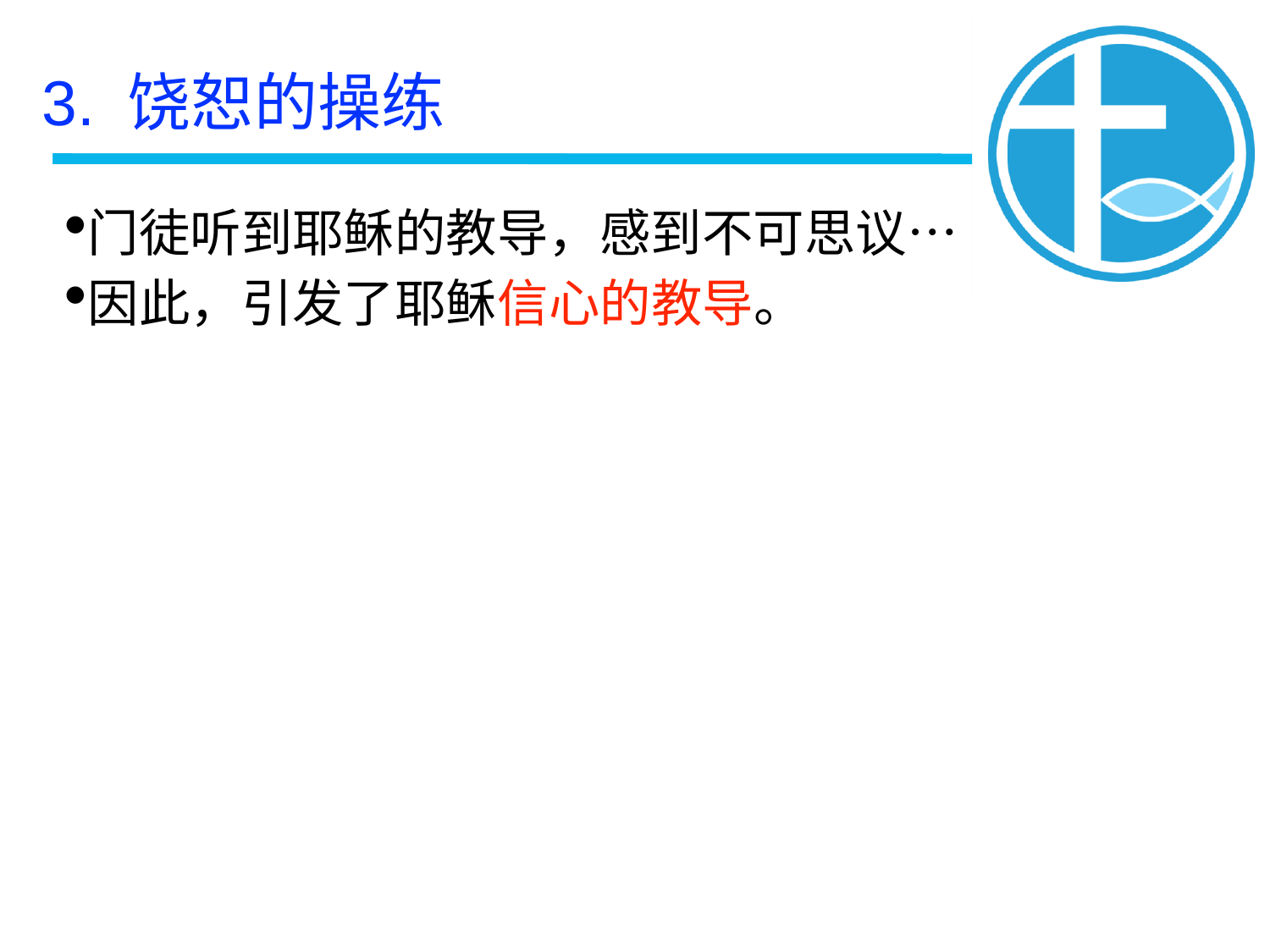

3. 饶恕的操练
门徒听到耶稣的教导，感到不可思议⋯
因此，引发了耶稣信心的教导。